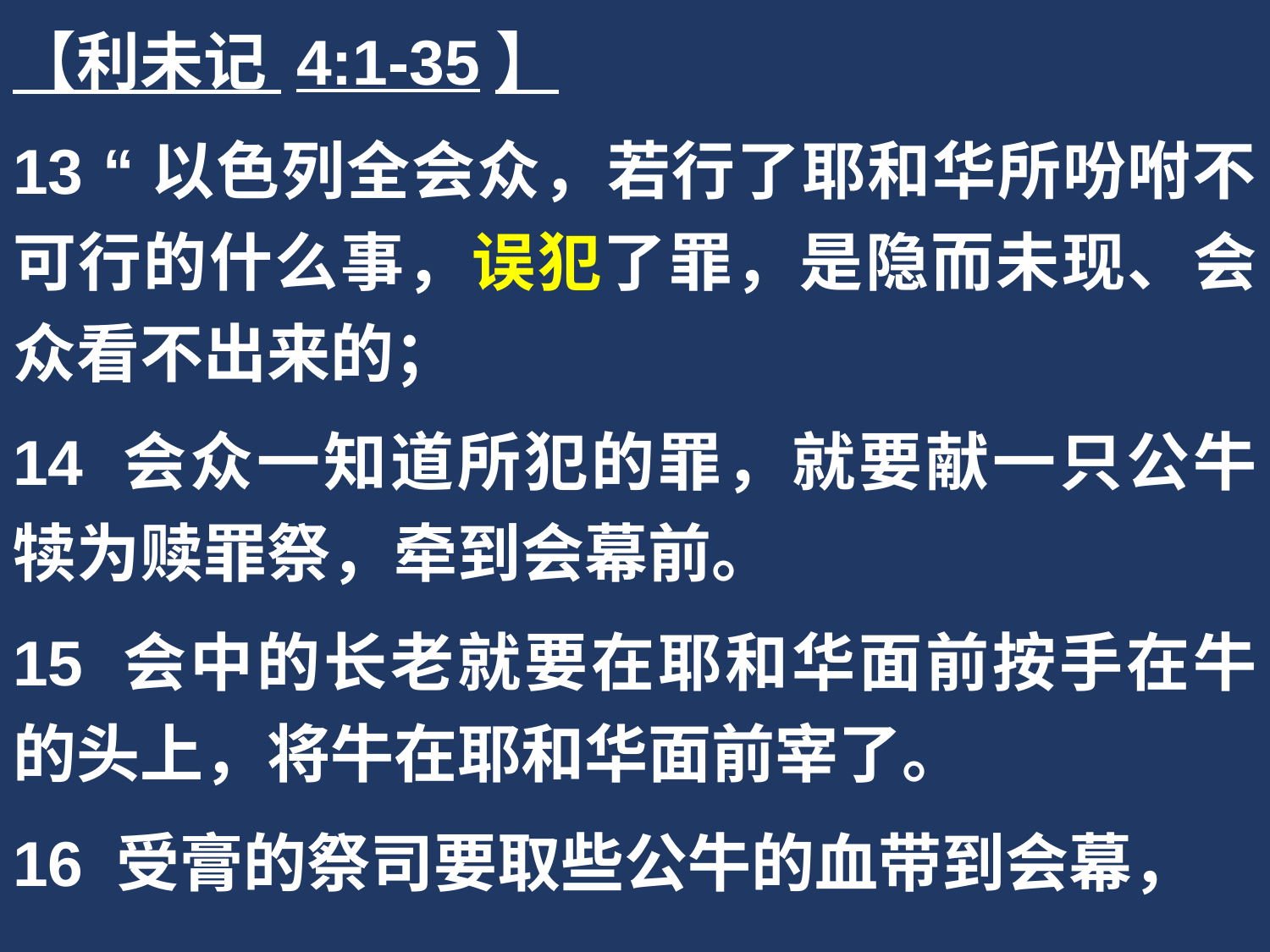

【利未记 4:1-35】
13 “以色列全会众，若行了耶和华所吩咐不可行的什么事，误犯了罪，是隐而未现、会众看不出来的；
14 会众一知道所犯的罪，就要献一只公牛犊为赎罪祭，牵到会幕前。
15 会中的长老就要在耶和华面前按手在牛的头上，将牛在耶和华面前宰了。
16 受膏的祭司要取些公牛的血带到会幕，